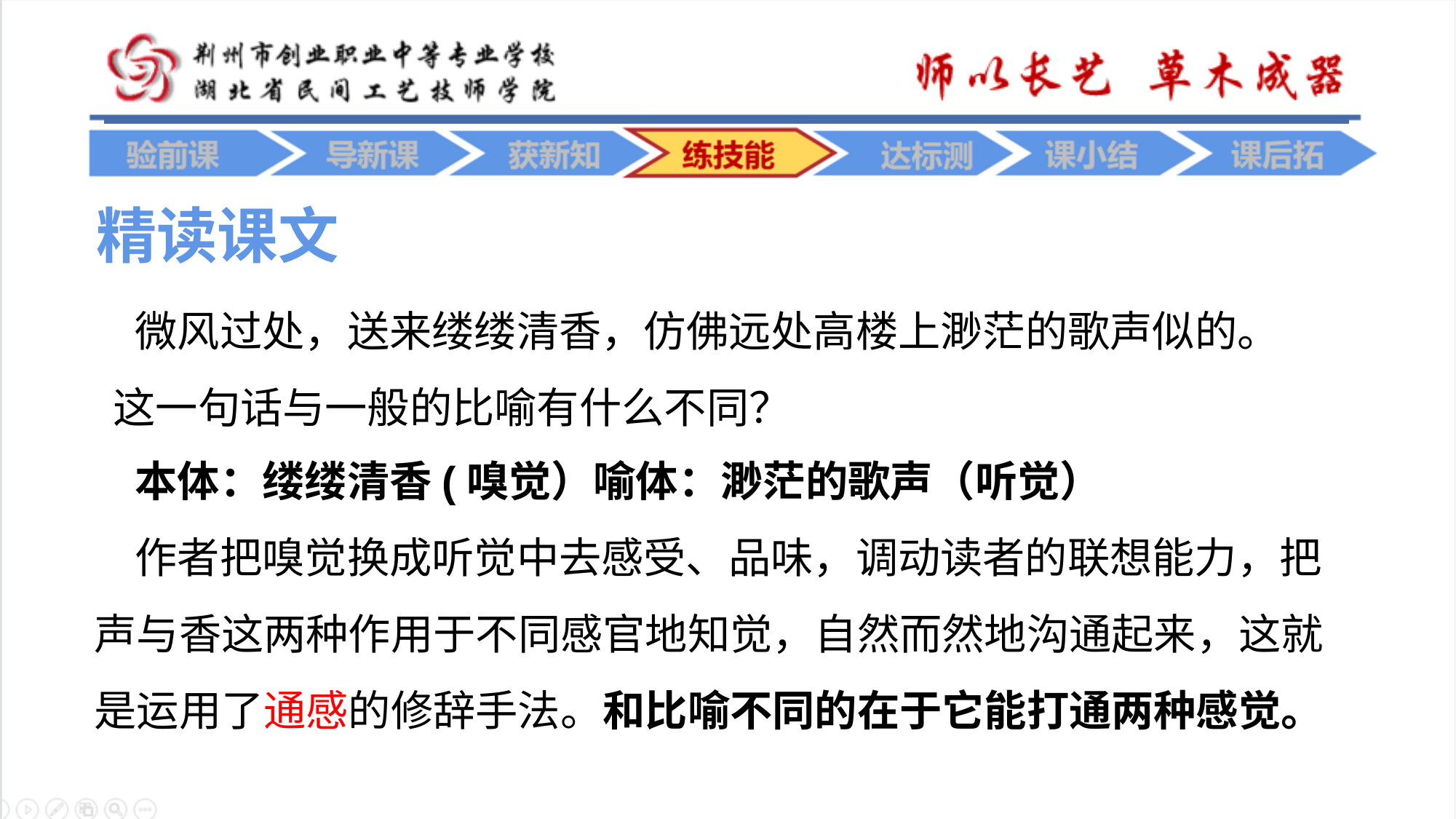

#
精读课文
微风过处，送来缕缕清香，仿佛远处高楼上渺茫的歌声似的。  这一句话与一般的比喻有什么不同？

本体：缕缕清香(嗅觉）喻体：渺茫的歌声（听觉）
作者把嗅觉换成听觉中去感受、品味，调动读者的联想能力，把声与香这两种作用于不同感官地知觉，自然而然地沟通起来，这就是运用了通感的修辞手法。和比喻不同的在于它能打通两种感觉。